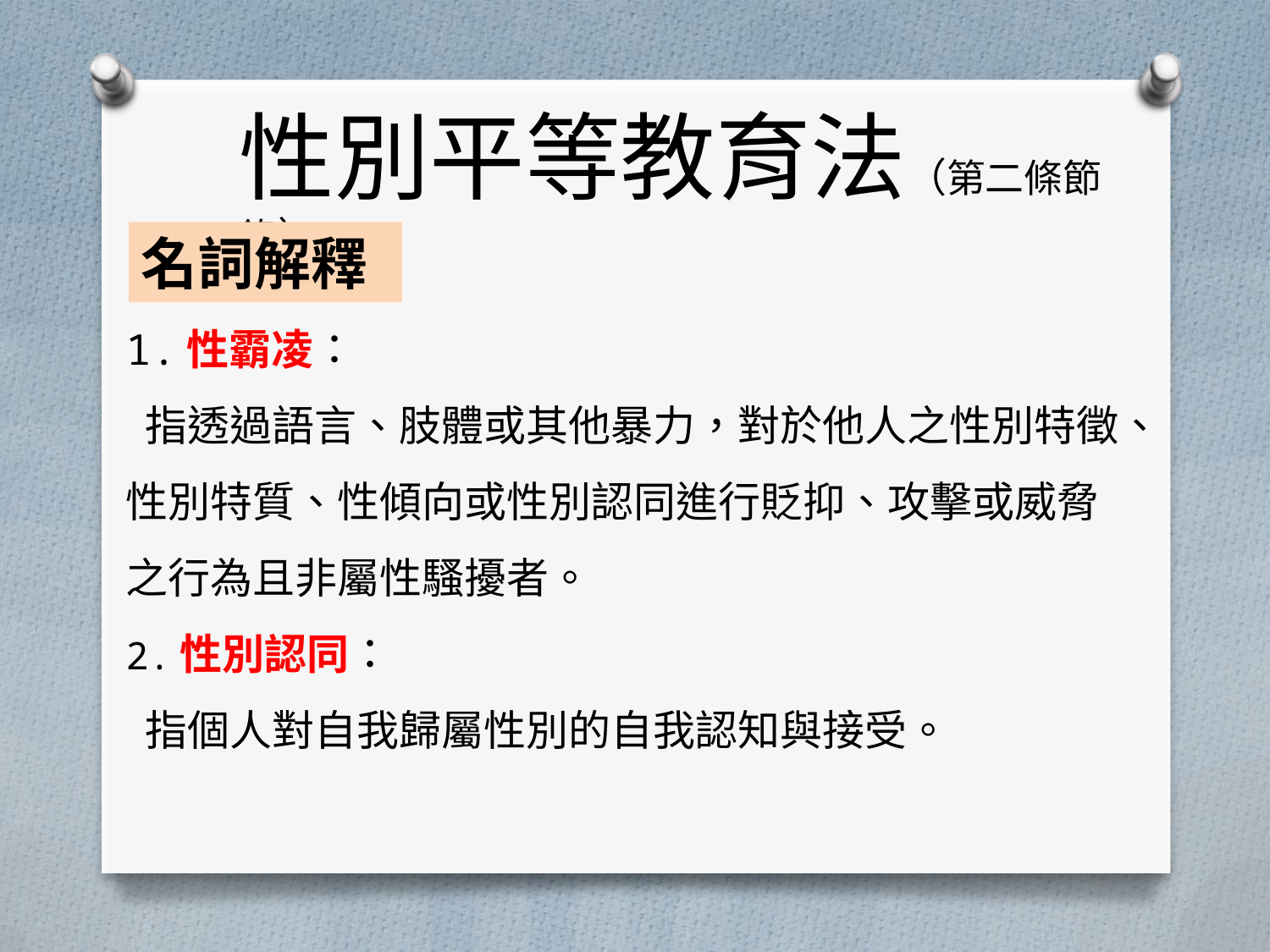

# 性別平等教育法（第二條節錄）
名詞解釋
1.性霸凌：
 指透過語言、肢體或其他暴力，對於他人之性別特徵、性別特質、性傾向或性別認同進行貶抑、攻擊或威脅之行為且非屬性騷擾者。
2.性別認同：
 指個人對自我歸屬性別的自我認知與接受。